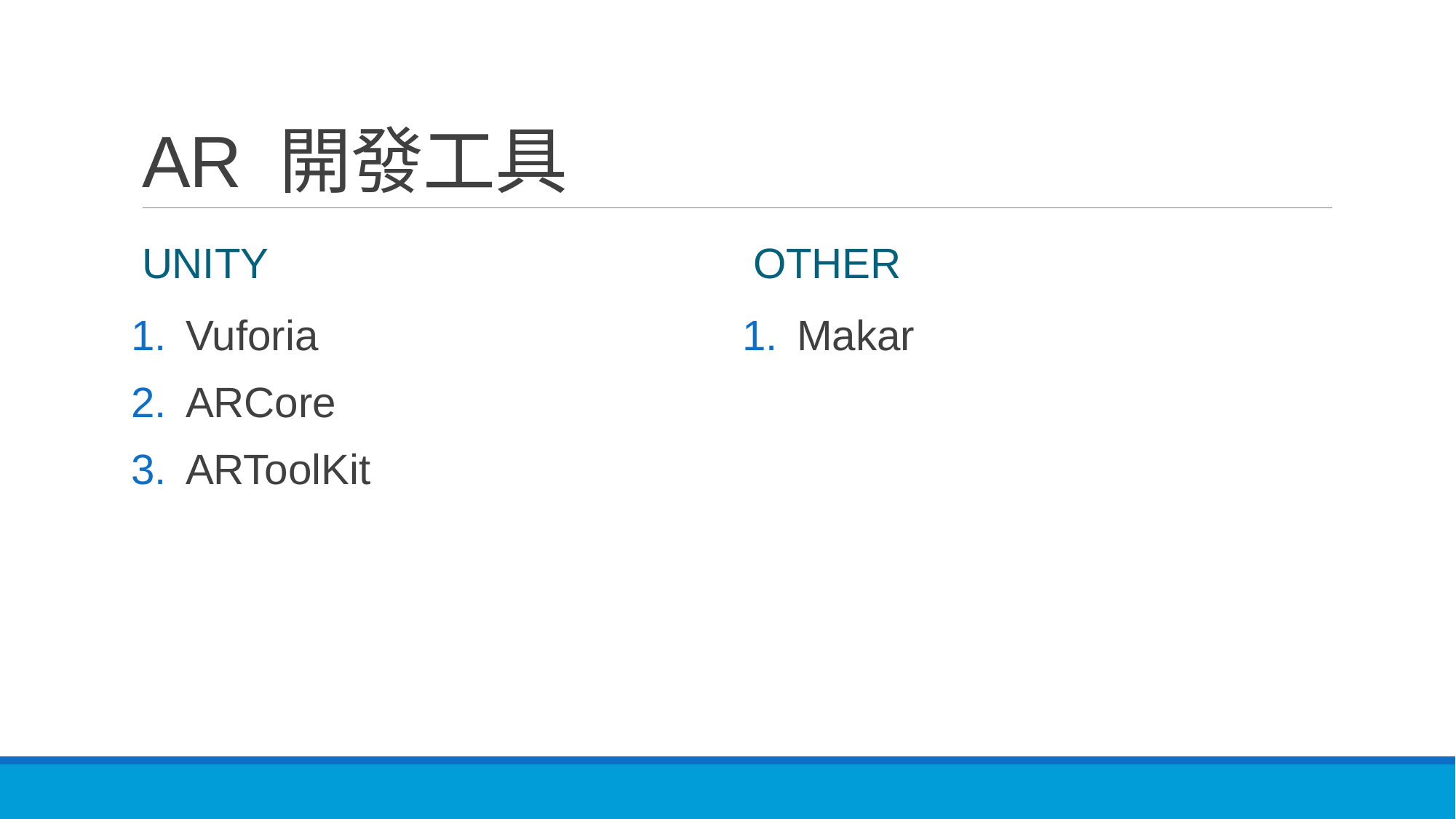

# AR 開發工具
unity
Other
Vuforia
ARCore
ARToolKit

Makar